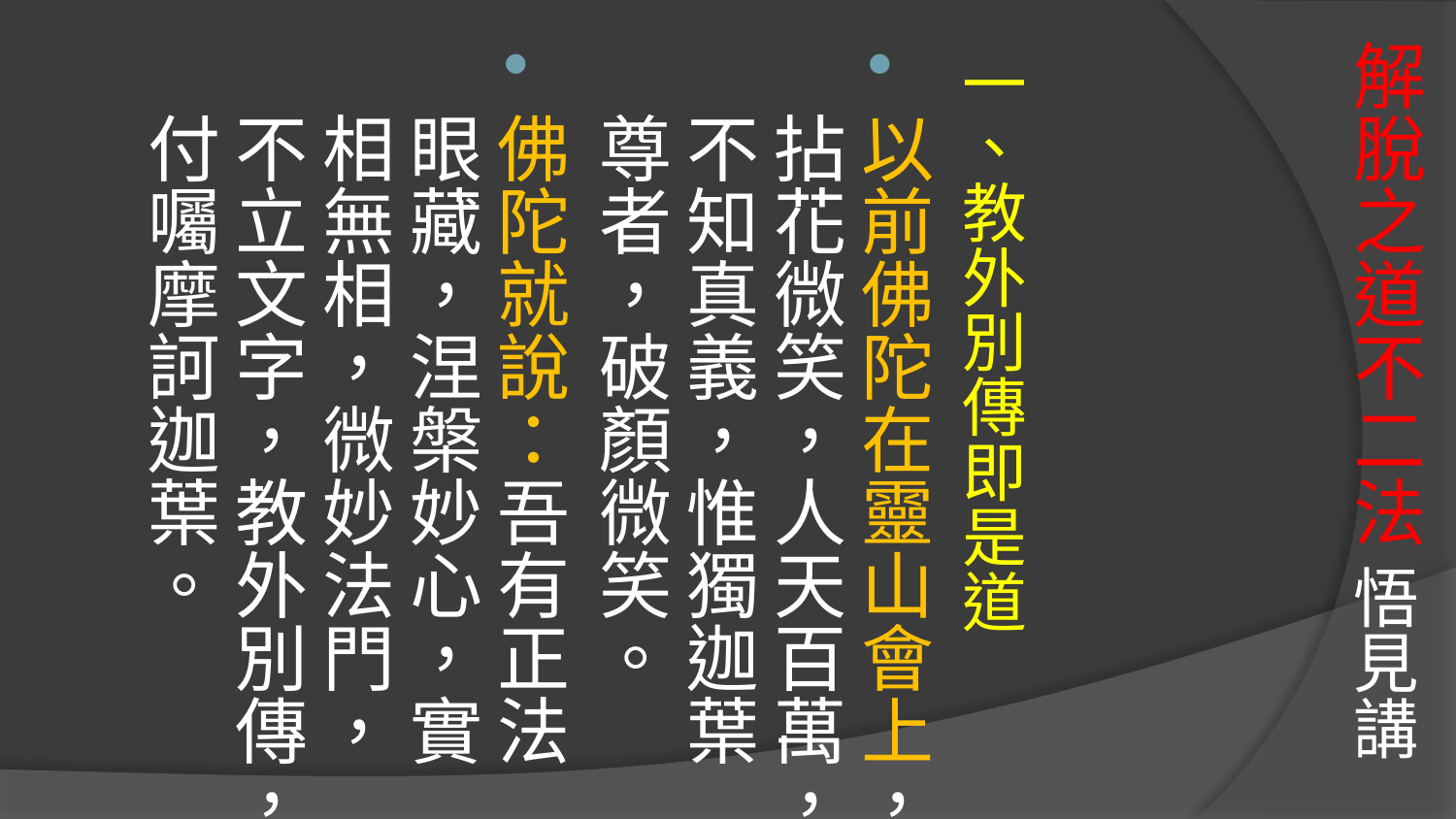

# 解脫之道不二法 悟見講
一、教外別傳即是道
以前佛陀在靈山會上，拈花微笑，人天百萬，不知真義，惟獨迦葉尊者，破顏微笑。
佛陀就說：吾有正法眼藏，涅槃妙心，實相無相，微妙法門，不立文字，教外別傳，付囑摩訶迦葉。